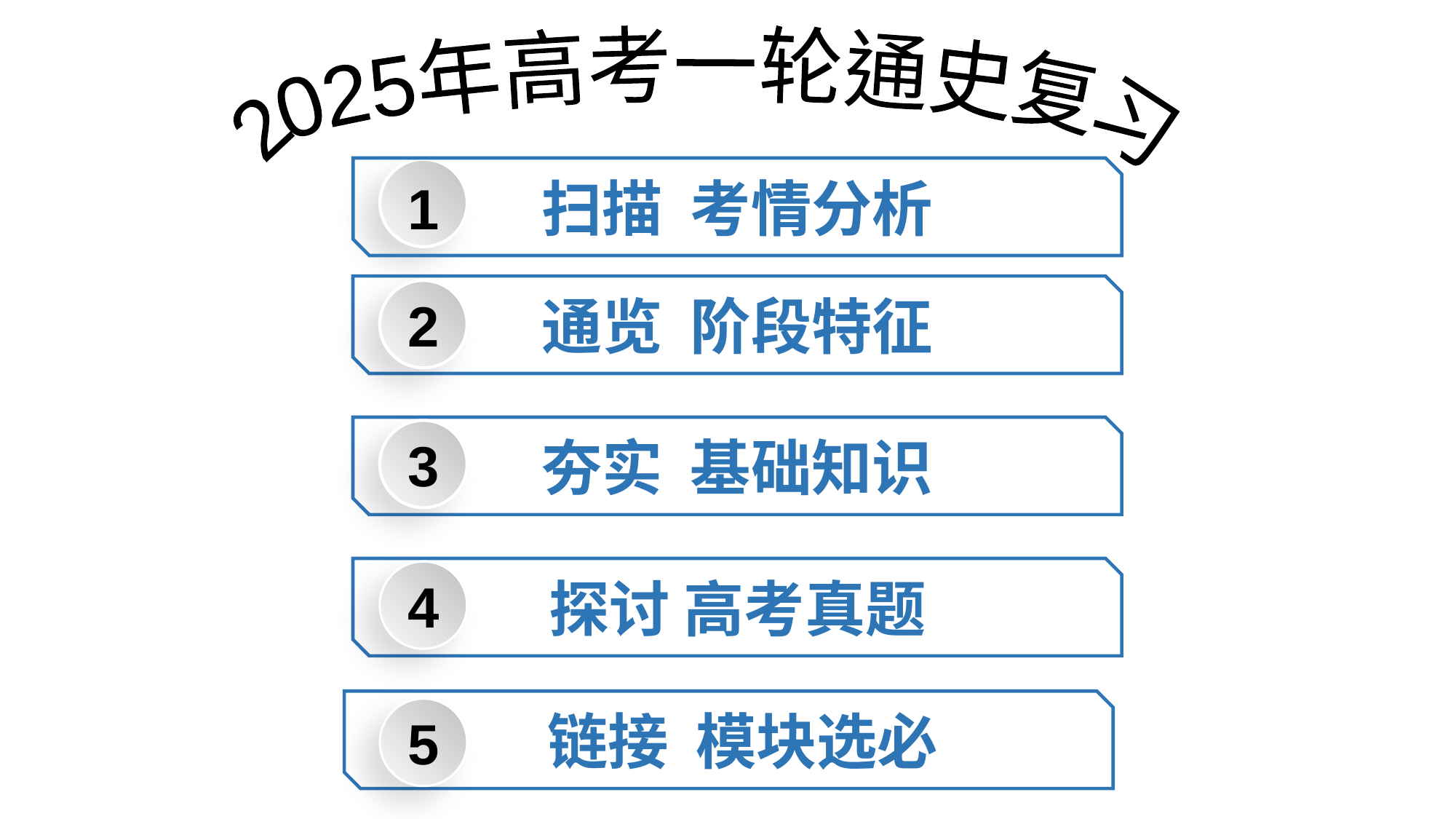

2025年高考一轮通史复习
扫描  考情分析
1
通览  阶段特征

2
夯实  基础知识

3
探讨 高考真题

4
 链接  模块选必

5